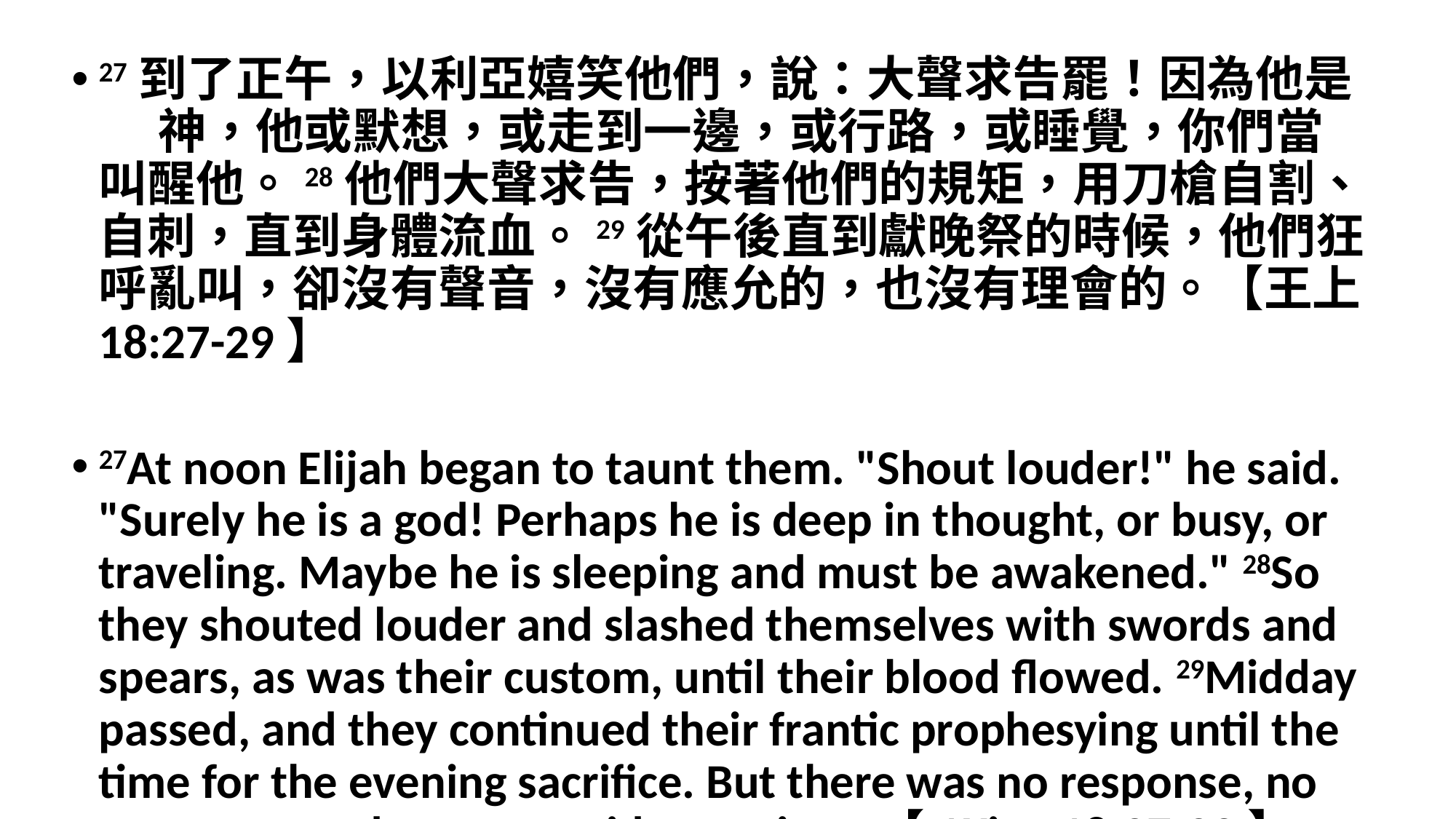

#
27到了正午，以利亞嬉笑他們，說：大聲求告罷！因為他是　 神，他或默想，或走到一邊，或行路，或睡覺，你們當叫醒他。28他們大聲求告，按著他們的規矩，用刀槍自割、自刺，直到身體流血。29從午後直到獻晚祭的時候，他們狂呼亂叫，卻沒有聲音，沒有應允的，也沒有理會的。【王上 18:27-29】
27At noon Elijah began to taunt them. "Shout louder!" he said. "Surely he is a god! Perhaps he is deep in thought, or busy, or traveling. Maybe he is sleeping and must be awakened." 28So they shouted louder and slashed themselves with swords and spears, as was their custom, until their blood flowed. 29Midday passed, and they continued their frantic prophesying until the time for the evening sacrifice. But there was no response, no one answered, no one paid attention. 【1King 18:27-29】